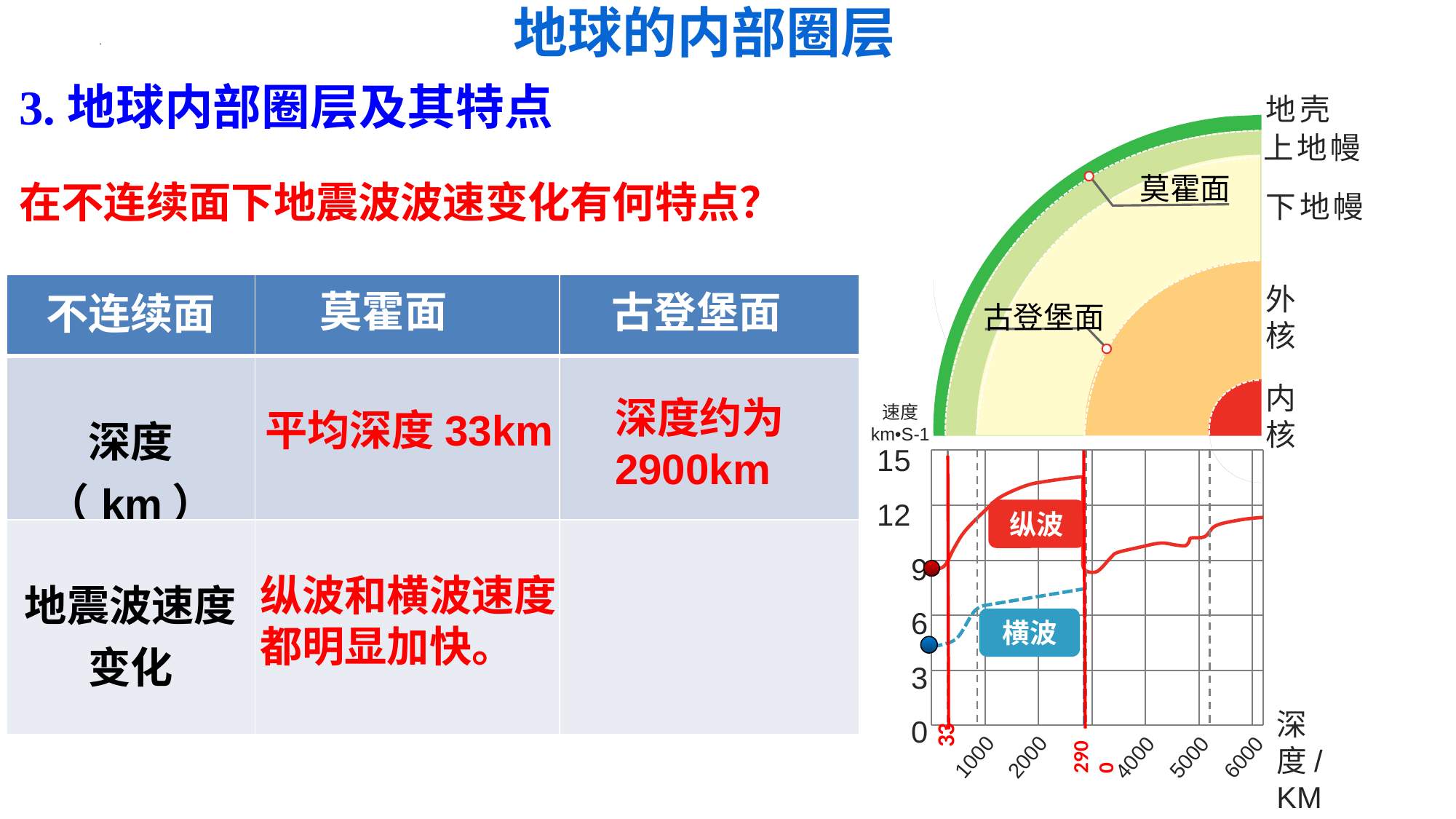

地球的内部圈层
3.地球内部圈层及其特点
地壳

上地幔

探究活动1

莫霍面
       在不连续面下地震波波速变化有何特点？

下地幔
第1次变化

外核
| 不连续面 |  |  |
| --- | --- | --- |
| 深度（km） |  |  |
| 地震波速度变化 |  |  |
莫霍面

古登堡面
古登堡面

第2次变化

内核

深度约为
2900km
速度
km•S-1
平均深度33km
内核
第3次变化
15

2900
33
12

纵波
9

纵波和横波速度
都明显加快。

6
横波

3
深度/KM
0
3000
1000
2000
5000
6000
4000